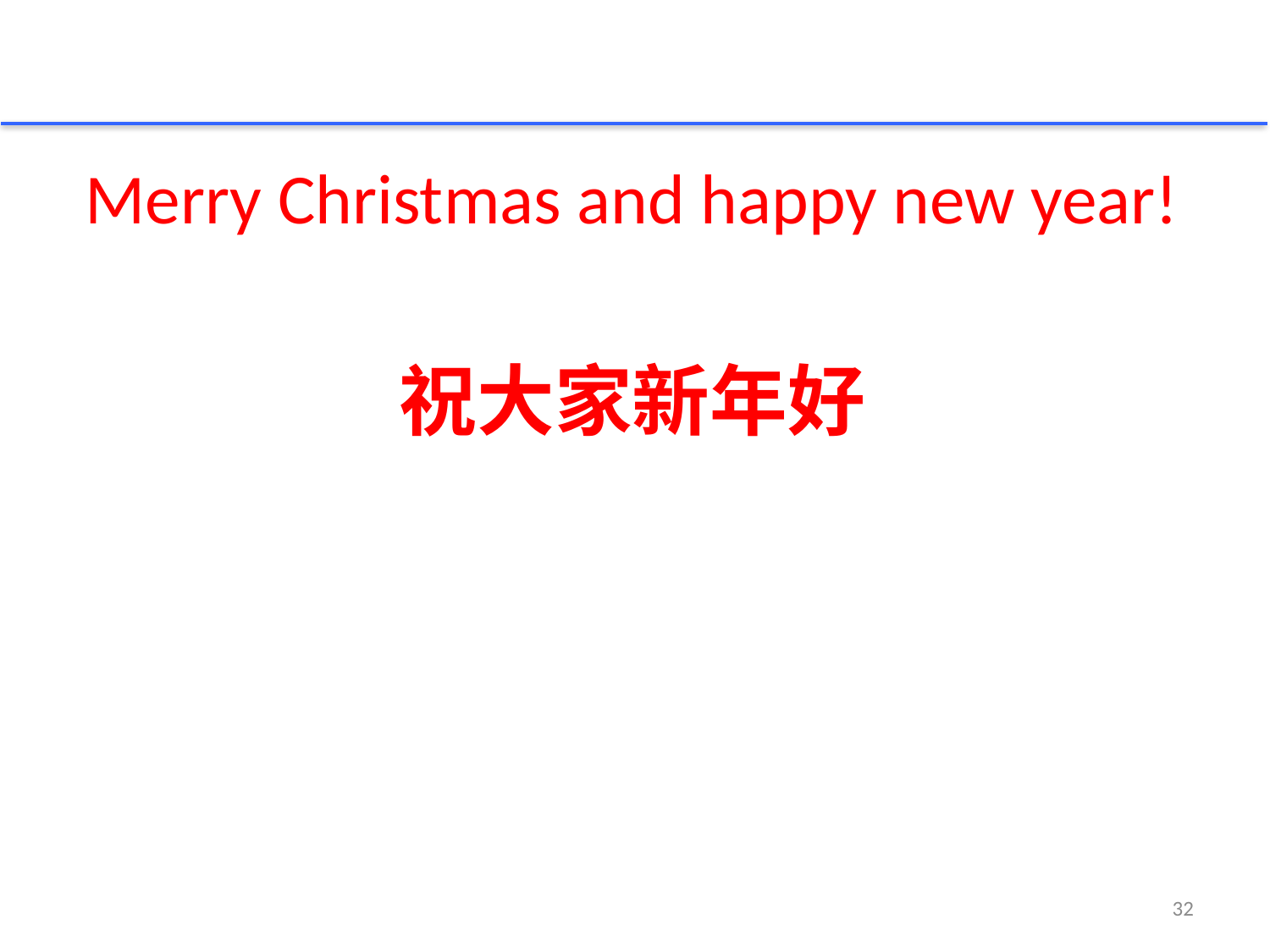

Merry Christmas and happy new year!

祝大家新年好

32